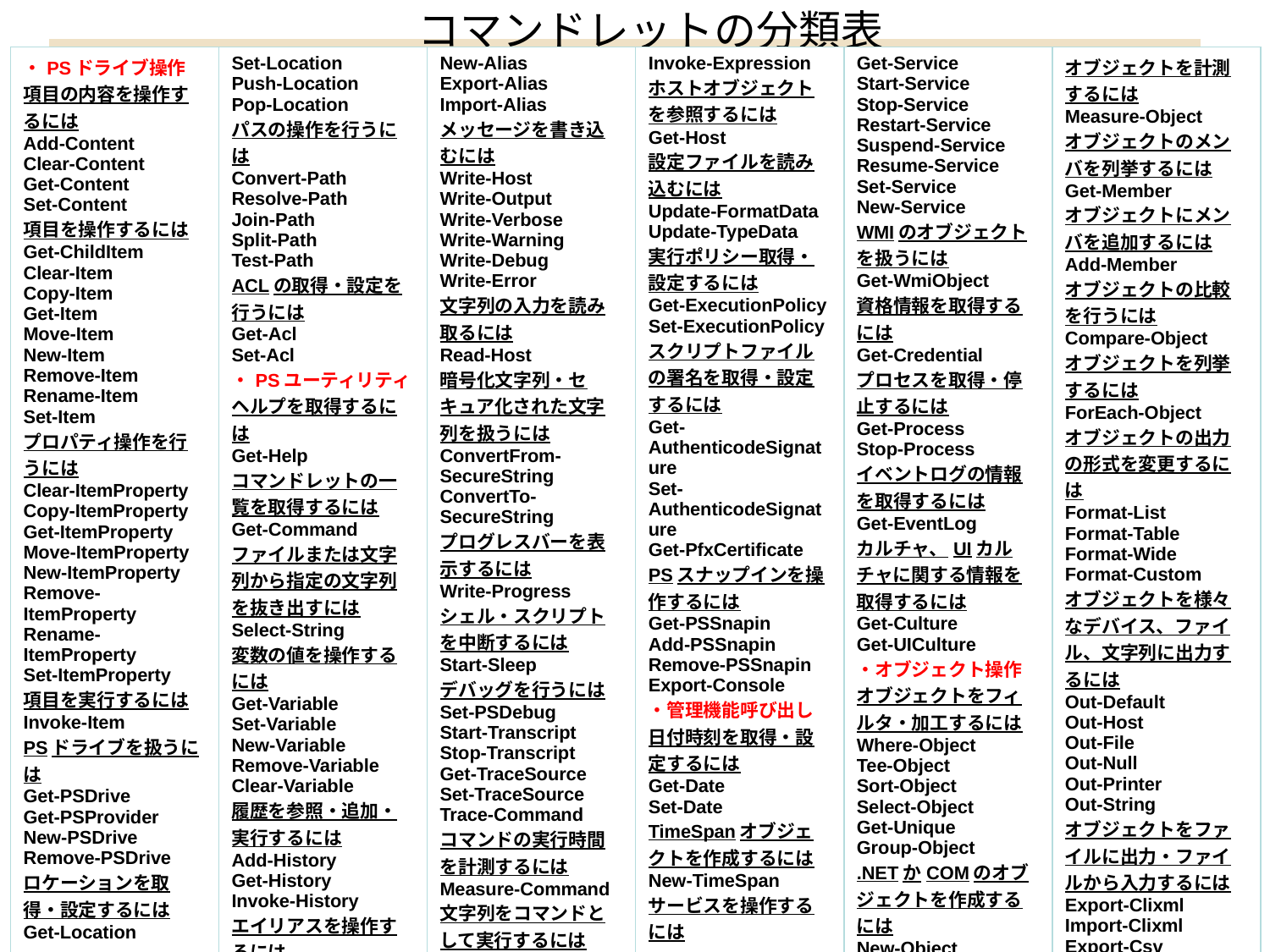

# コマンドレットの分類表
| ・PSドライブ操作 項目の内容を操作するには Add-Content Clear-Content Get-Content Set-Content 項目を操作するには Get-ChildItem Clear-Item Copy-Item Get-Item Move-Item New-Item Remove-Item Rename-Item Set-Item プロパティ操作を行うには Clear-ItemProperty Copy-ItemProperty Get-ItemProperty Move-ItemProperty New-ItemProperty Remove-ItemProperty Rename-ItemProperty Set-ItemProperty 項目を実行するには Invoke-Item PSドライブを扱うには Get-PSDrive Get-PSProvider New-PSDrive Remove-PSDrive ロケーションを取得・設定するには Get-Location | Set-Location Push-Location Pop-Location パスの操作を行うには Convert-Path Resolve-Path Join-Path Split-Path Test-Path ACLの取得・設定を行うには Get-Acl Set-Acl ・PSユーティリティ ヘルプを取得するには Get-Help コマンドレットの一覧を取得するには Get-Command ファイルまたは文字列から指定の文字列を抜き出すには Select-String 変数の値を操作するには Get-Variable Set-Variable New-Variable Remove-Variable Clear-Variable 履歴を参照・追加・実行するには Add-History Get-History Invoke-History エイリアスを操作するには Get-Alias Set-Alias | New-Alias Export-Alias Import-Alias メッセージを書き込むには Write-Host Write-Output Write-Verbose Write-Warning Write-Debug Write-Error 文字列の入力を読み取るには Read-Host 暗号化文字列・セキュア化された文字列を扱うには ConvertFrom-SecureString ConvertTo-SecureString プログレスバーを表示するには Write-Progress シェル・スクリプトを中断するには Start-Sleep デバッグを行うには Set-PSDebug Start-Transcript Stop-Transcript Get-TraceSource Set-TraceSource Trace-Command コマンドの実行時間を計測するには Measure-Command 文字列をコマンドとして実行するには | Invoke-Expression ホストオブジェクトを参照するには Get-Host 設定ファイルを読み込むには Update-FormatData Update-TypeData 実行ポリシー取得・設定するには Get-ExecutionPolicy Set-ExecutionPolicy スクリプトファイルの署名を取得・設定するには Get-AuthenticodeSignature Set-AuthenticodeSignature Get-PfxCertificate PSスナップインを操作するには Get-PSSnapin Add-PSSnapin Remove-PSSnapin Export-Console ・管理機能呼び出し 日付時刻を取得・設定するには Get-Date Set-Date TimeSpanオブジェクトを作成するには New-TimeSpan サービスを操作するには | Get-Service Start-Service Stop-Service Restart-Service Suspend-Service Resume-Service Set-Service New-Service WMIのオブジェクトを扱うには Get-WmiObject 資格情報を取得するには Get-Credential プロセスを取得・停止するには Get-Process Stop-Process イベントログの情報を取得するには Get-EventLog カルチャ、UIカルチャに関する情報を取得するには Get-Culture Get-UICulture ・オブジェクト操作 オブジェクトをフィルタ・加工するには Where-Object Tee-Object Sort-Object Select-Object Get-Unique Group-Object .NETかCOMのオブジェクトを作成するには New-Object | オブジェクトを計測するには Measure-Object オブジェクトのメンバを列挙するには Get-Member オブジェクトにメンバを追加するには Add-Member オブジェクトの比較を行うには Compare-Object オブジェクトを列挙するには ForEach-Object オブジェクトの出力の形式を変更するには Format-List Format-Table Format-Wide Format-Custom オブジェクトを様々なデバイス、ファイル、文字列に出力するには Out-Default Out-Host Out-File Out-Null Out-Printer Out-String オブジェクトをファイルに出力・ファイルから入力するには Export-Clixml Import-Clixml Export-Csv Import-Csv ConvertTo-Html |
| --- | --- | --- | --- | --- | --- |